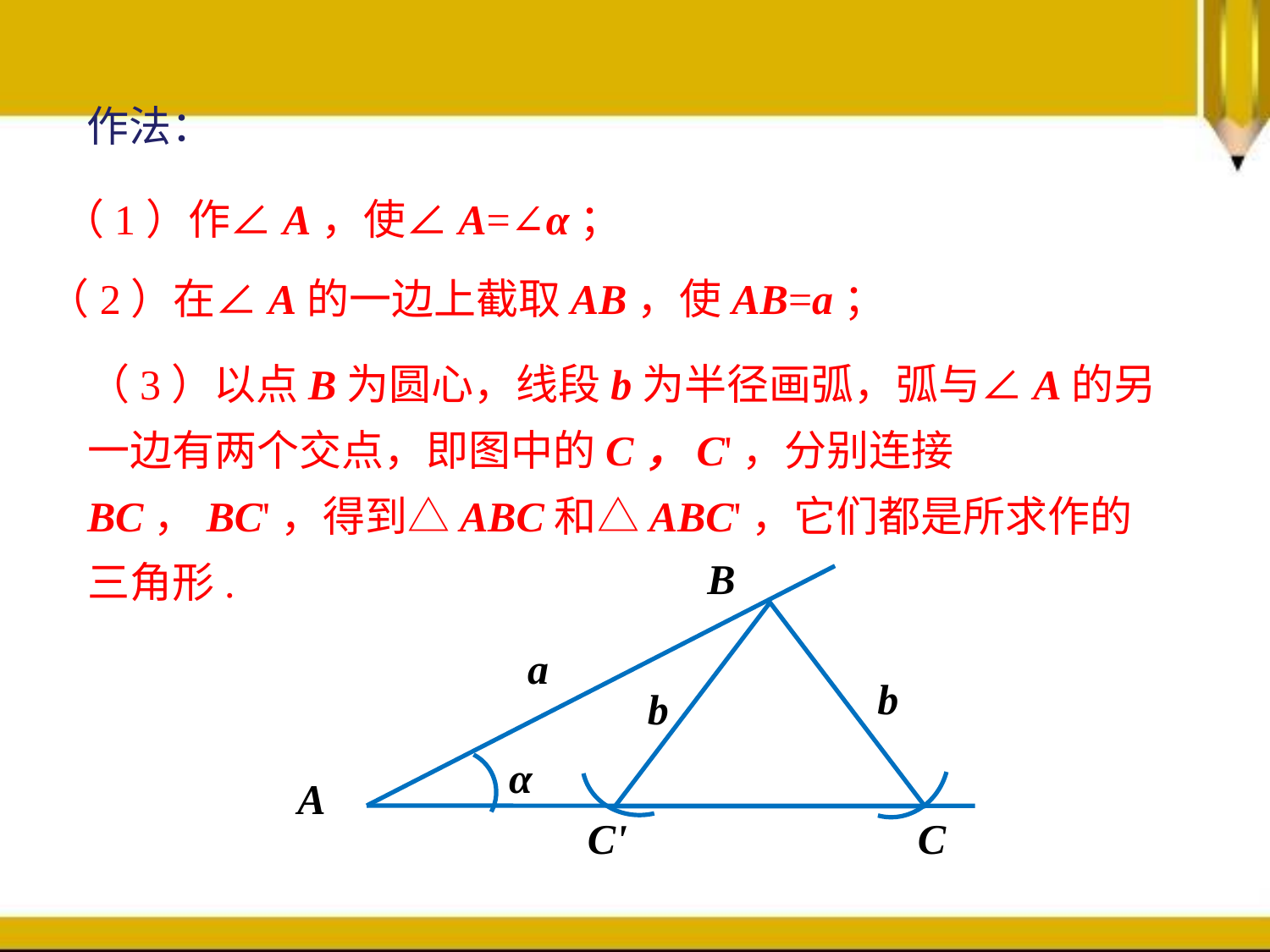

作法：
（1）作∠A，使∠A=∠α；
（2）在∠A的一边上截取AB，使AB=a；
（3）以点B为圆心，线段b为半径画弧，弧与∠A的另一边有两个交点，即图中的C，C'，分别连接BC，BC'，得到△ABC和△ABC'，它们都是所求作的三角形.
B

b
b

C'
C
a
α

A